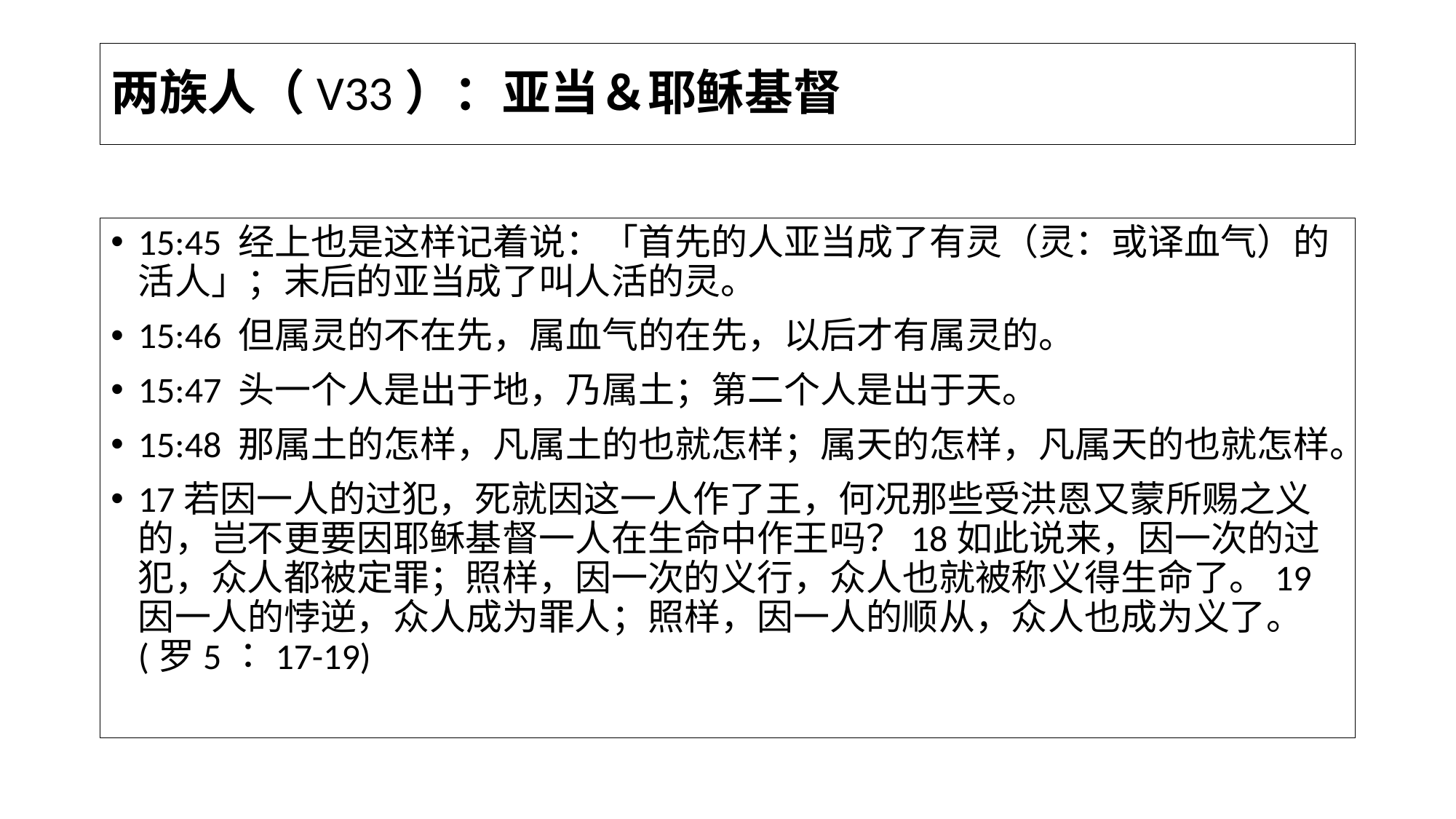

# 两族人（V33）：亚当＆耶稣基督
15:45 经上也是这样记着说：「首先的人亚当成了有灵（灵：或译血气）的活人」；末后的亚当成了叫人活的灵。
15:46 但属灵的不在先，属血气的在先，以后才有属灵的。
15:47 头一个人是出于地，乃属土；第二个人是出于天。
15:48 那属土的怎样，凡属土的也就怎样；属天的怎样，凡属天的也就怎样。
17若因一人的过犯，死就因这一人作了王，何况那些受洪恩又蒙所赐之义的，岂不更要因耶稣基督一人在生命中作王吗？18如此说来，因一次的过犯，众人都被定罪；照样，因一次的义行，众人也就被称义得生命了。19因一人的悖逆，众人成为罪人；照样，因一人的顺从，众人也成为义了。(罗5：17-19)